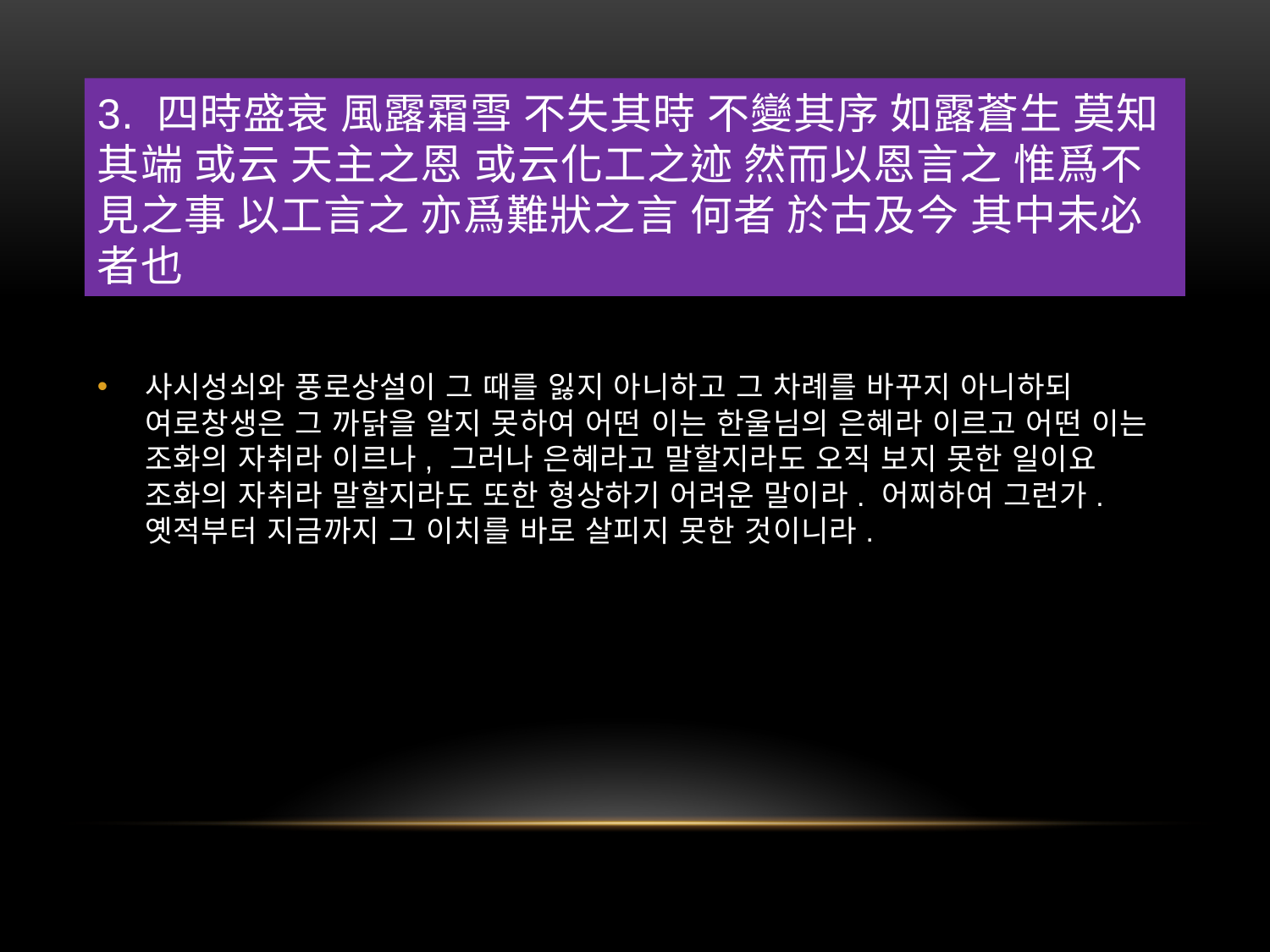

# 3. 四時盛衰 風露霜雪 不失其時 不變其序 如露蒼生 莫知其端 或云 天主之恩 或云化工之迹 然而以恩言之 惟爲不見之事 以工言之 亦爲難狀之言 何者 於古及今 其中未必者也
사시성쇠와 풍로상설이 그 때를 잃지 아니하고 그 차례를 바꾸지 아니하되 여로창생은 그 까닭을 알지 못하여 어떤 이는 한울님의 은혜라 이르고 어떤 이는 조화의 자취라 이르나, 그러나 은혜라고 말할지라도 오직 보지 못한 일이요 조화의 자취라 말할지라도 또한 형상하기 어려운 말이라. 어찌하여 그런가. 옛적부터 지금까지 그 이치를 바로 살피지 못한 것이니라.